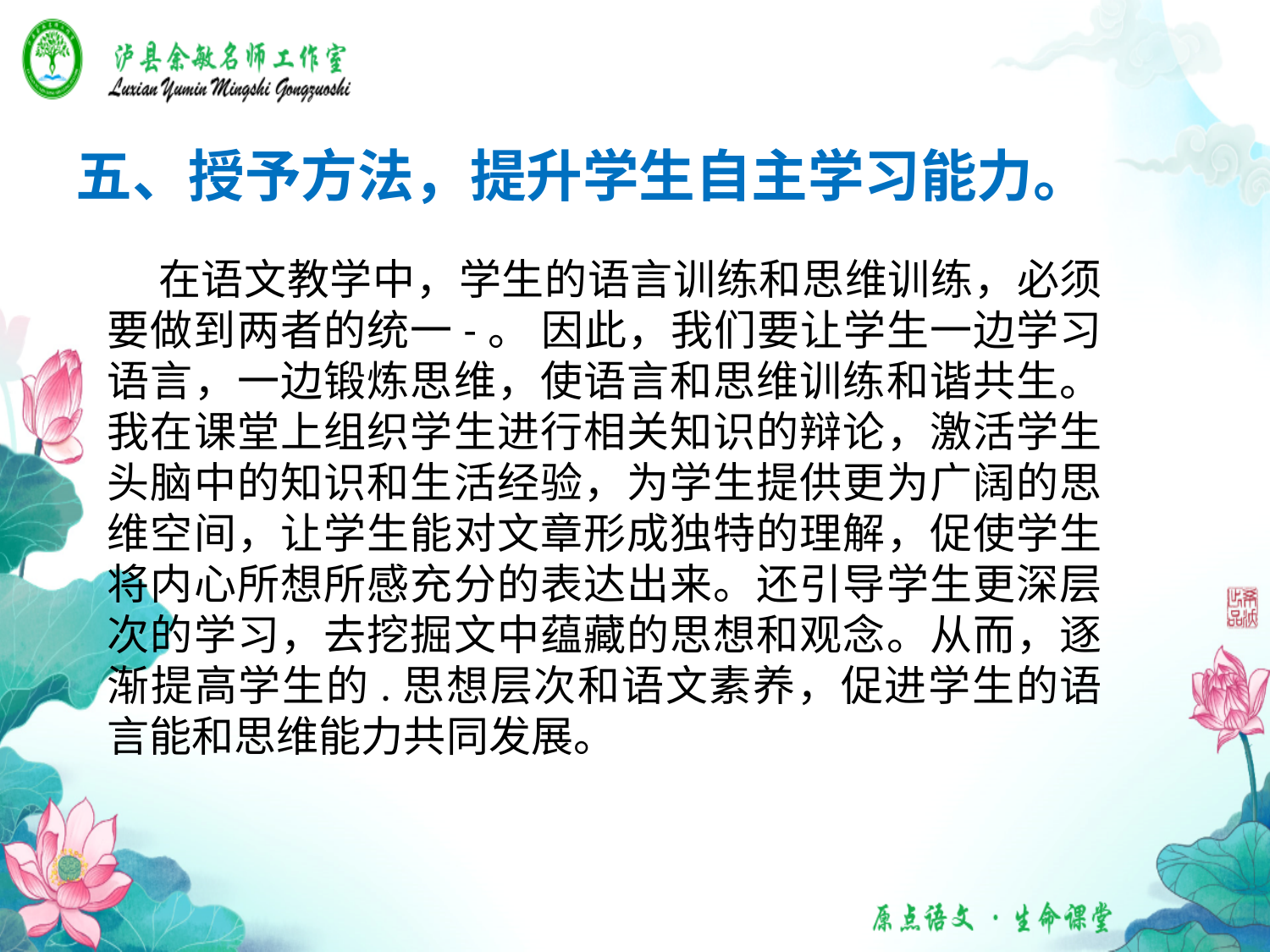

# 五、授予方法，提升学生自主学习能力。

    在语文教学中，学生的语言训练和思维训练，必须要做到两者的统一-。 因此，我们要让学生一边学习语言，一边锻炼思维，使语言和思维训练和谐共生。我在课堂上组织学生进行相关知识的辩论，激活学生头脑中的知识和生活经验，为学生提供更为广阔的思维空间，让学生能对文章形成独特的理解，促使学生将内心所想所感充分的表达出来。还引导学生更深层次的学习，去挖掘文中蕴藏的思想和观念。从而，逐渐提高学生的.思想层次和语文素养，促进学生的语言能和思维能力共同发展。